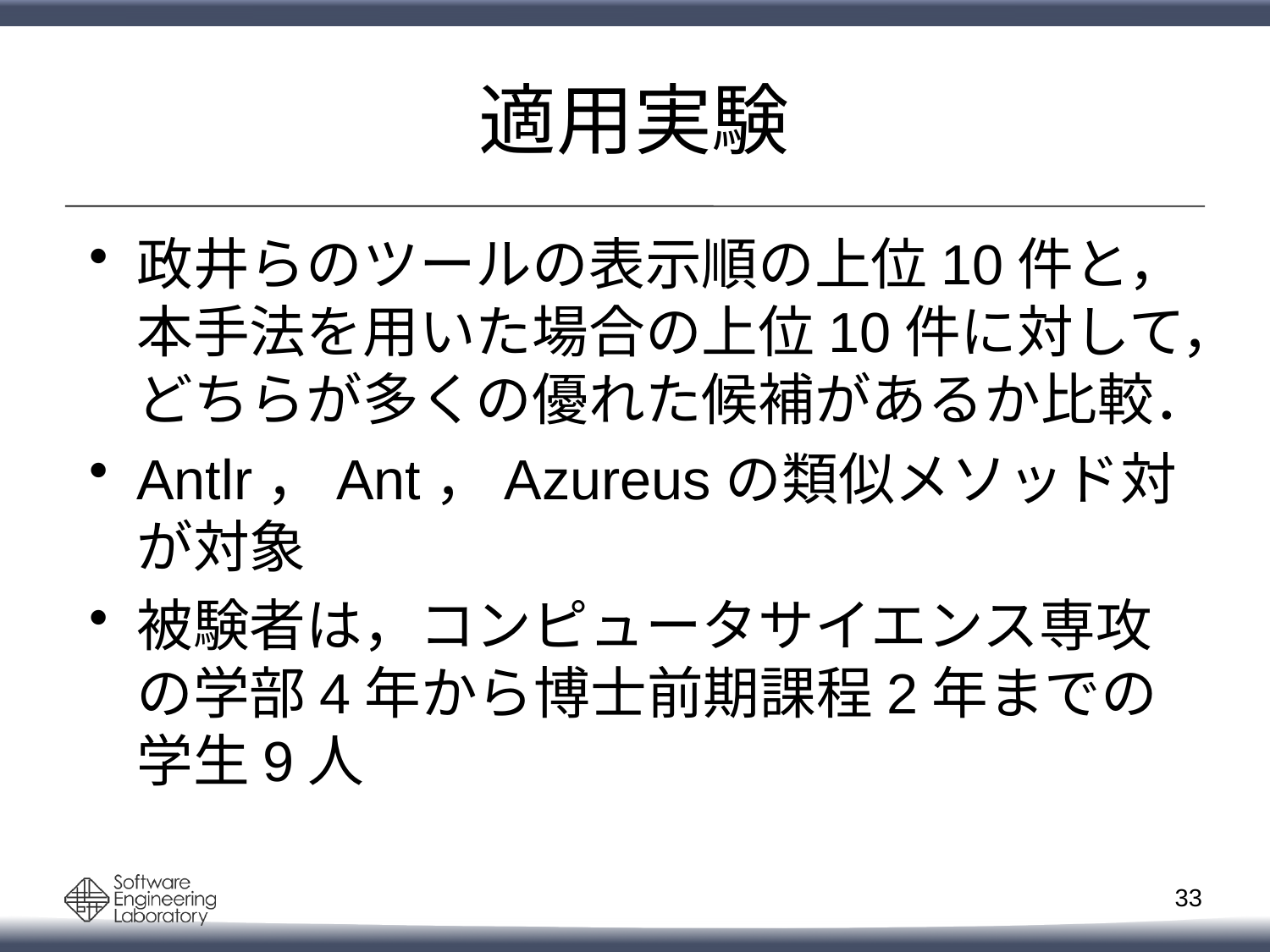

# 適用実験
政井らのツールの表示順の上位10件と，本手法を用いた場合の上位10件に対して，どちらが多くの優れた候補があるか比較．
Antlr，Ant，Azureusの類似メソッド対が対象
被験者は，コンピュータサイエンス専攻の学部4年から博士前期課程2年までの学生9人
33